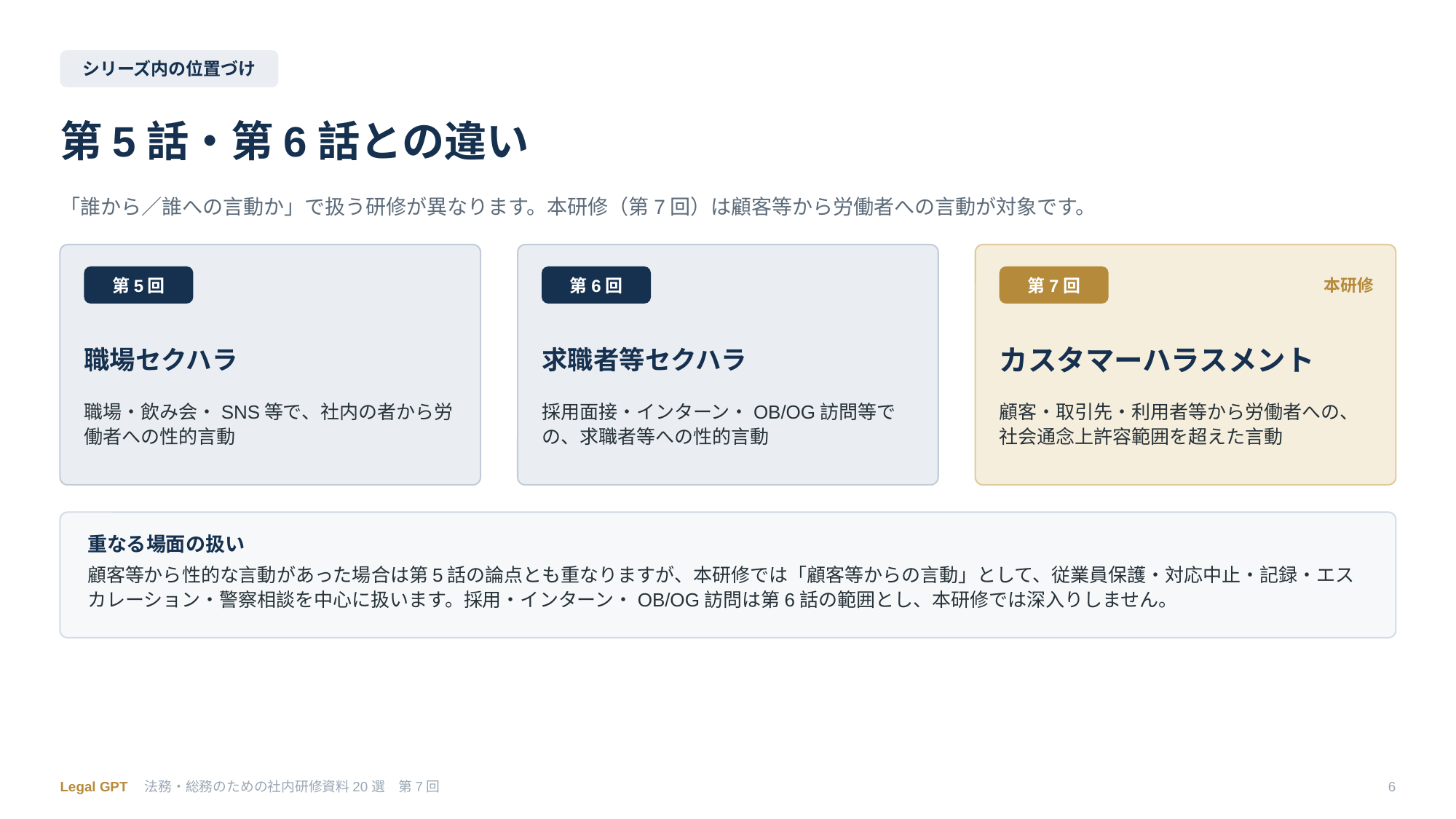

シリーズ内の位置づけ
第5話・第6話との違い
「誰から／誰への言動か」で扱う研修が異なります。本研修（第7回）は顧客等から労働者への言動が対象です。

第5回

第6回

第7回
本研修
職場セクハラ
求職者等セクハラ
カスタマーハラスメント
職場・飲み会・SNS等で、社内の者から労働者への性的言動
採用面接・インターン・OB/OG訪問等での、求職者等への性的言動
顧客・取引先・利用者等から労働者への、社会通念上許容範囲を超えた言動

重なる場面の扱い
顧客等から性的な言動があった場合は第5話の論点とも重なりますが、本研修では「顧客等からの言動」として、従業員保護・対応中止・記録・エスカレーション・警察相談を中心に扱います。採用・インターン・OB/OG訪問は第6話の範囲とし、本研修では深入りしません。
Legal GPT　法務・総務のための社内研修資料20選　第7回
6